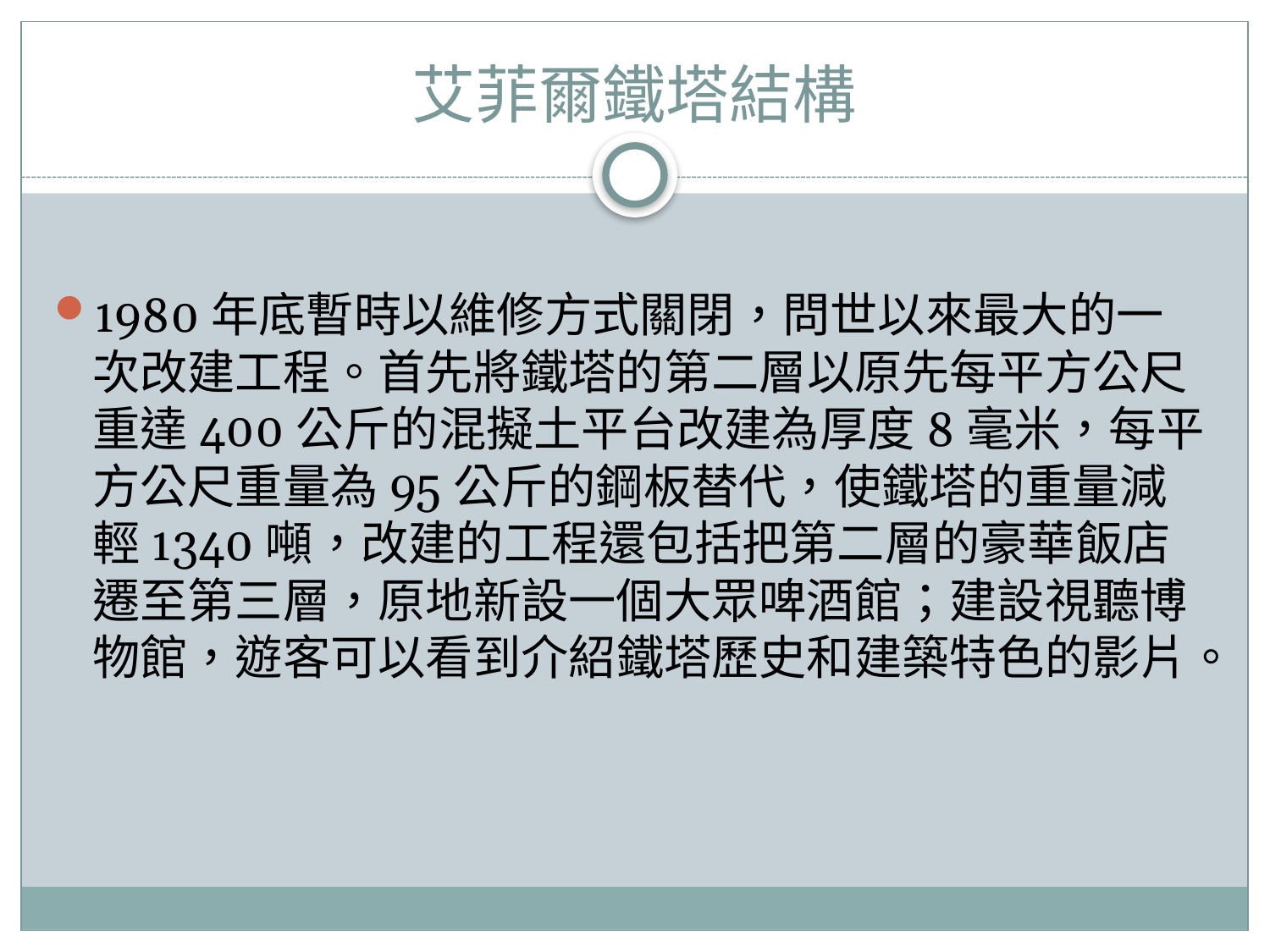

# 艾菲爾鐵塔結構

1980年底暫時以維修方式關閉，問世以來最大的一次改建工程。首先將鐵塔的第二層以原先每平方公尺重達400公斤的混擬土平台改建為厚度8毫米，每平方公尺重量為95公斤的鋼板替代，使鐵塔的重量減輕1340噸，改建的工程還包括把第二層的豪華飯店遷至第三層，原地新設一個大眾啤酒館；建設視聽博物館，遊客可以看到介紹鐵塔歷史和建築特色的影片。